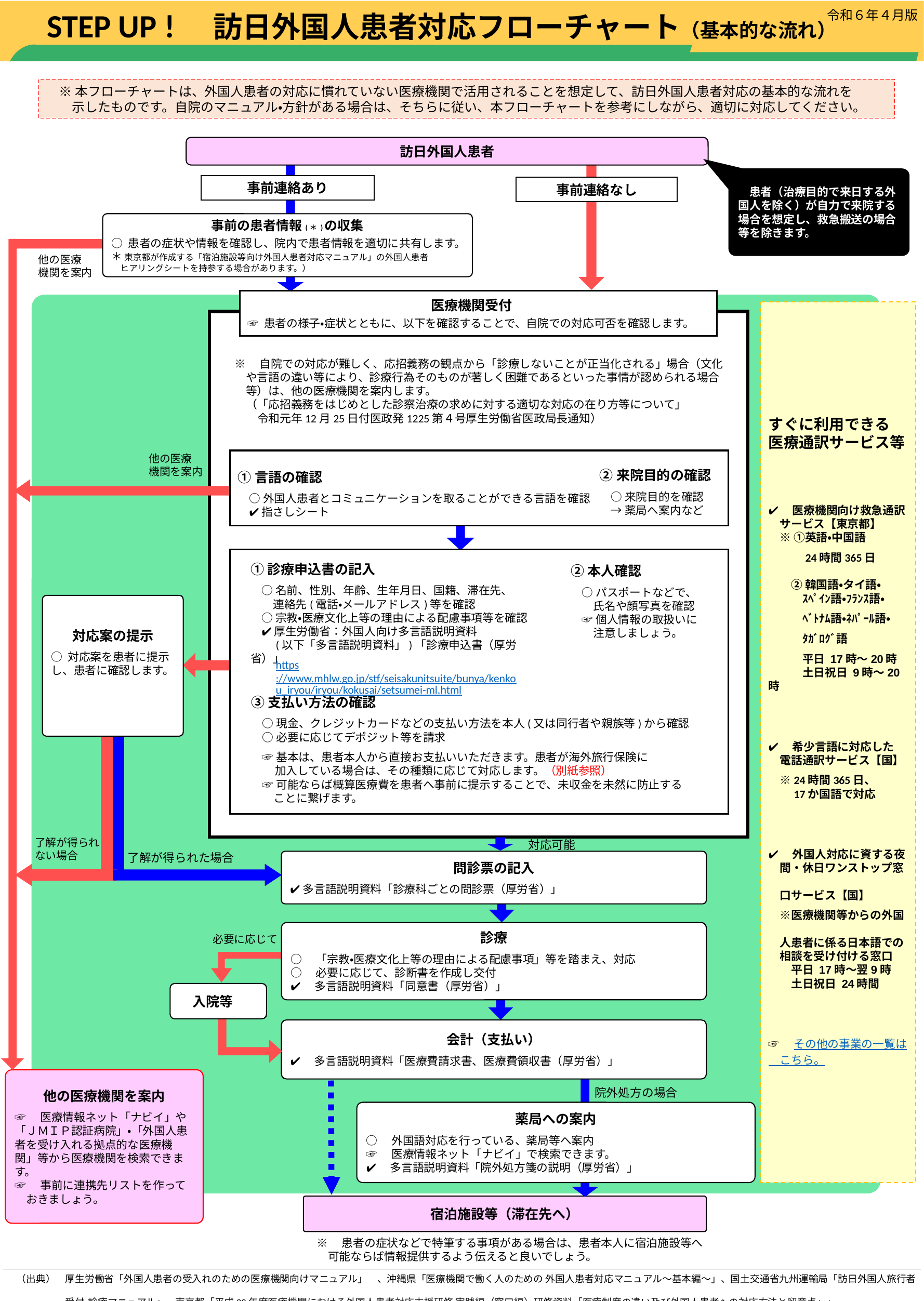

STEP UP !　訪日外国人患者対応フローチャート（基本的な流れ）
令和６年４月版

　※ 本フローチャートは、外国人患者の対応に慣れていない医療機関で活用されることを想定して、訪日外国人患者対応の基本的な流れを
　　示したものです。自院のマニュアル・方針がある場合は、そちらに従い、本フローチャートを参考にしながら、適切に対応してください。
訪日外国人患者

　患者（治療目的で来日する外国人を除く）が自力で来院する場合を想定し、救急搬送の場合等を除きます。
事前連絡あり
事前連絡なし
事前の患者情報(＊ )の収集
○ 患者の症状や情報を確認し、院内で患者情報を適切に共有します。
＊ 東京都が作成する「宿泊施設等向け外国人患者対応マニュアル」の外国人患者
　ヒアリングシートを持参する場合があります。）

他の医療
機関を案内
医療機関受付
☞ 患者の様子・症状とともに、以下を確認することで、自院での対応可否を確認します。

すぐに利用できる
医療通訳サービス等

✔　医療機関向け救急通訳
　サービス【東京都】
　※ ①英語・中国語
　　　24時間365日

　　② 韓国語・タイ語・
　　　ｽﾍﾟｲﾝ語・ﾌﾗﾝｽ語・
　　　ﾍﾞﾄﾅﾑ語・ﾈﾊﾟｰﾙ語・
　　　ﾀｶﾞﾛｸﾞ語
　　　平日 17時～20時
　　　土日祝日 9時～20時

✔　希少言語に対応した
　電話通訳サービス【国】
　※24時間365日、
　　17か国語で対応

✔　外国人対応に資する夜
　間・休日ワンストップ窓
　口サービス【国】
　※医療機関等からの外国
　人患者に係る日本語での
　相談を受け付ける窓口
　　平日 17時～翌9時
　　土日祝日 24時間

☞　その他の事業の一覧は
　こちら。

※　自院での対応が難しく、応招義務の観点から「診療しないことが正当化される」場合（文化
　や言語の違い等により、診療行為そのものが著しく困難であるといった事情が認められる場合
　等）は、他の医療機関を案内します。
　（「応招義務をはじめとした診察治療の求めに対する適切な対応の在り方等について」
　　令和元年12月25日付医政発1225第４号厚生労働省医政局長通知）
他の医療
機関を案内

②来院目的の確認
　○ 来院目的を確認
　→ 薬局へ案内など
➀言語の確認
　○ 外国人患者とコミュニケーションを取ることができる言語を確認
　✔ 指さしシート

➀診療申込書の記入
　○ 名前、性別、年齢、生年月日、国籍、滞在先、
　　連絡先(電話・メールアドレス)等を確認
　○ 宗教・医療文化上等の理由による配慮事項等を確認
　✔ 厚生労働省：外国人向け多言語説明資料
　　(以下「多言語説明資料」)「診療申込書（厚労省）」
②本人確認
　○ パスポートなどで、
　　氏名や顔写真を確認
　☞ 個人情報の取扱いに
　　注意しましょう。

対応案の提示
○ 対応案を患者に提示し、患者に確認します。

https://www.mhlw.go.jp/stf/seisakunitsuite/bunya/kenkou_iryou/iryou/kokusai/setsumei-ml.html

③支払い方法の確認
　○ 現金、クレジットカードなどの支払い方法を本人(又は同行者や親族等)から確認
　○ 必要に応じてデポジット等を請求
　☞ 基本は、患者本人から直接お支払いいただきます。患者が海外旅行保険に
    　加入している場合は、その種類に応じて対応します。（別紙参照）
　☞ 可能ならば概算医療費を患者へ事前に提示することで、未収金を未然に防止する
　　ことに繋げます。

了解が得られ
ない場合
対応可能

了解が得られた場合
問診票の記入
✔多言語説明資料「診療科ごとの問診票（厚労省）」

診療
○　「宗教・医療文化上等の理由による配慮事項」等を踏まえ、対応
○　必要に応じて、診断書を作成し交付
✔　多言語説明資料「同意書（厚労省）」
必要に応じて

入院等

会計（支払い）
✔　多言語説明資料「医療費請求書、医療費領収書（厚労省）」

他の医療機関を案内
☞　医療情報ネット「ナビイ」や「ＪＭＩＰ認証病院」・「外国人患者を受け入れる拠点的な医療機関」等から医療機関を検索できます。
☞　事前に連携先リストを作って
　おきましょう。
院外処方の場合
薬局への案内
○　外国語対応を行っている、薬局等へ案内
☞　医療情報ネット「ナビイ」で検索できます。
✔　多言語説明資料「院外処方箋の説明（厚労省）」
宿泊施設等（滞在先へ）
※　患者の症状などで特筆する事項がある場合は、患者本人に宿泊施設等へ
　可能ならば情報提供するよう伝えると良いでしょう。
（出典）　厚生労働省「外国人患者の受入れのための医療機関向けマニュアル」　、沖縄県「医療機関で働く人のための 外国人患者対応マニュアル～基本編～」、国土交通省九州運輸局「訪日外国人旅行者
　　　　　受付・診療マニュアル」、東京都「平成30年度医療機関における外国人患者対応支援研修 実践編（窓口編）研修資料「医療制度の違い及び外国人患者への対応方法と留意点」」